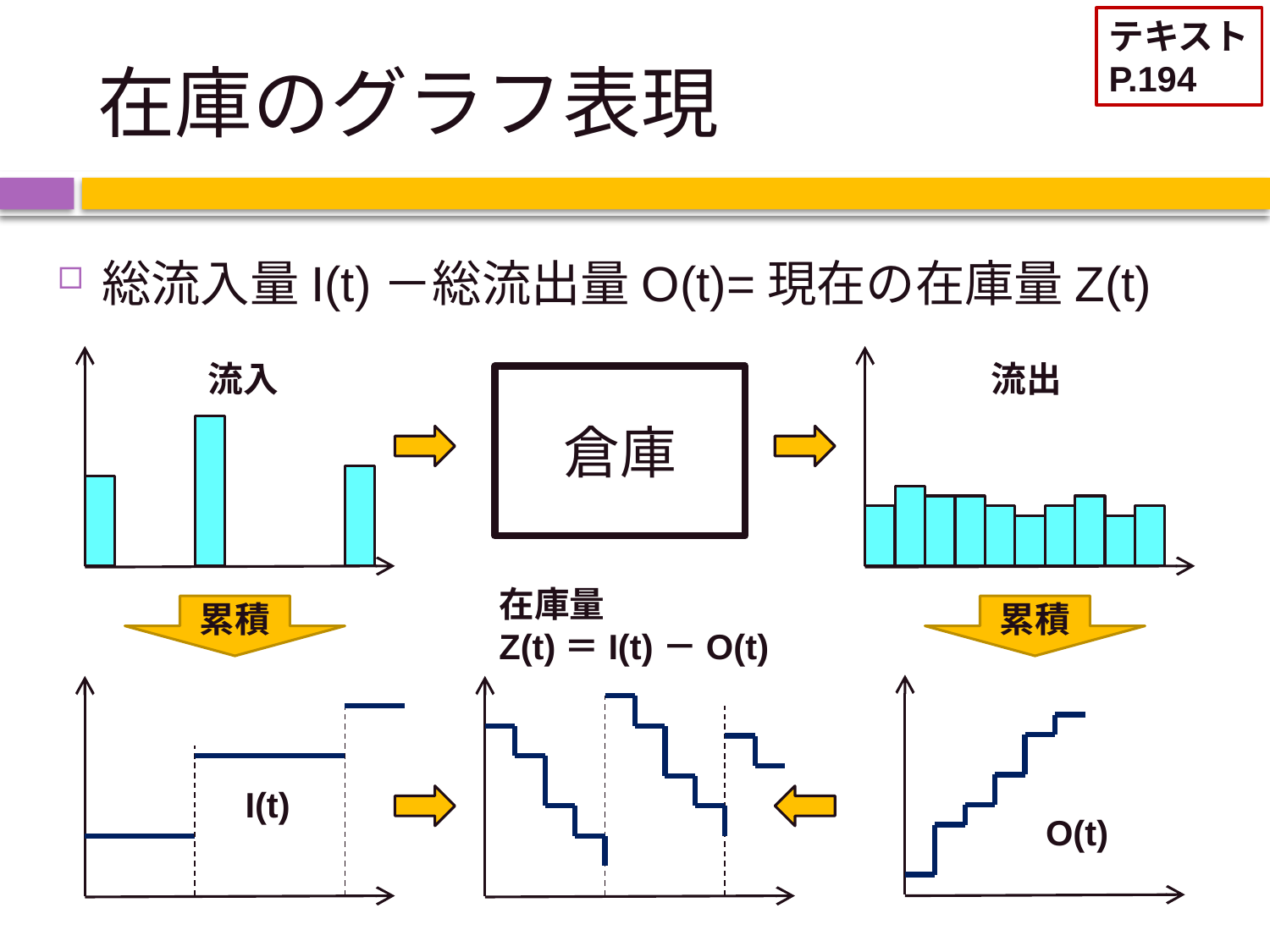

テキスト
P.194
# 在庫のグラフ表現
総流入量I(t)－総流出量O(t)=現在の在庫量Z(t)
流入
流出
倉庫

在庫量
Z(t)＝I(t)－O(t)
累積
累積
I(t)

O(t)